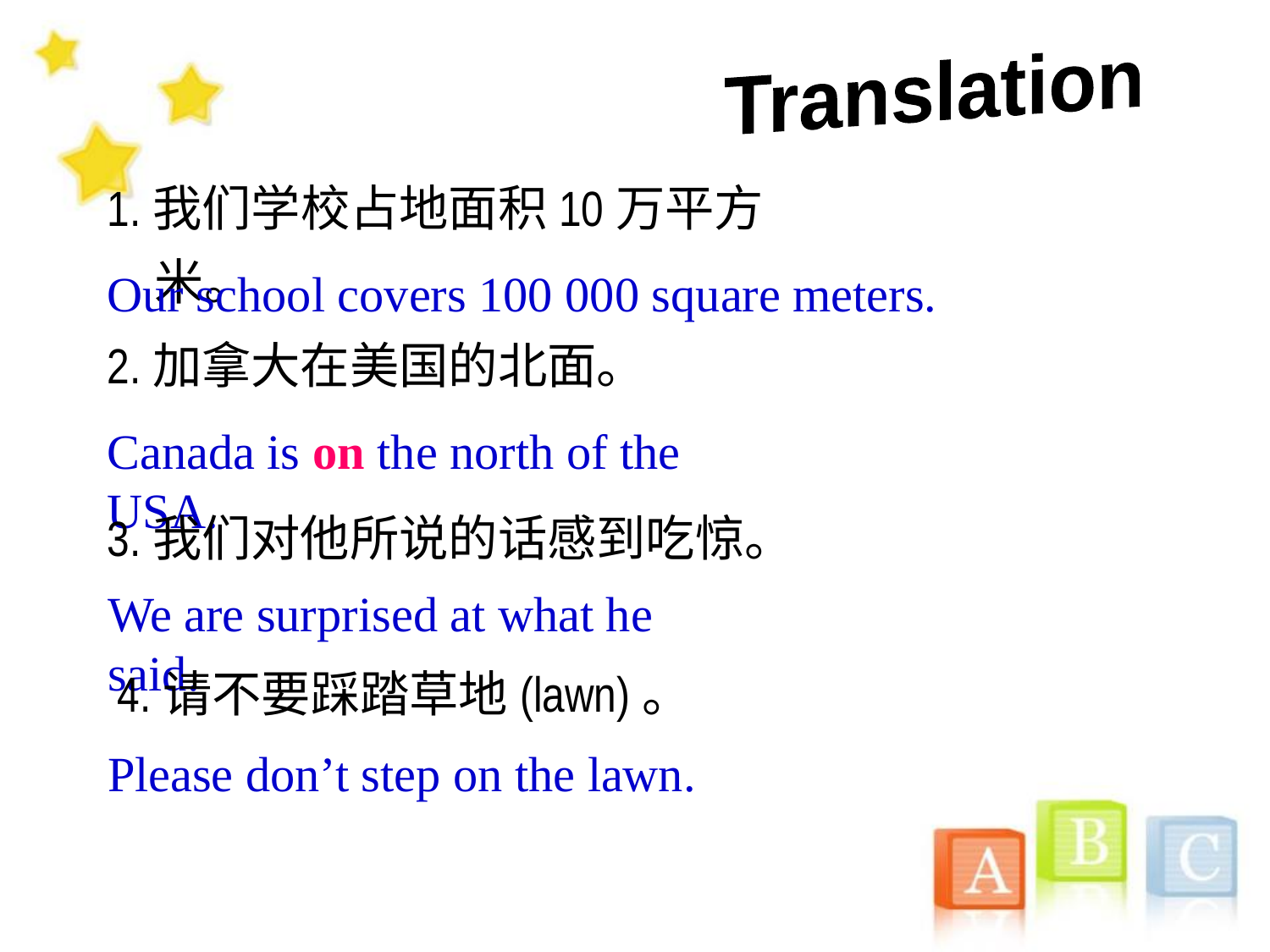

Translation
1.我们学校占地面积10万平方米。
Our school covers 100 000 square meters.
2.加拿大在美国的北面。
Canada is on the north of the USA.
3.我们对他所说的话感到吃惊。
We are surprised at what he said.
4.请不要踩踏草地(lawn)。
Please don’t step on the lawn.